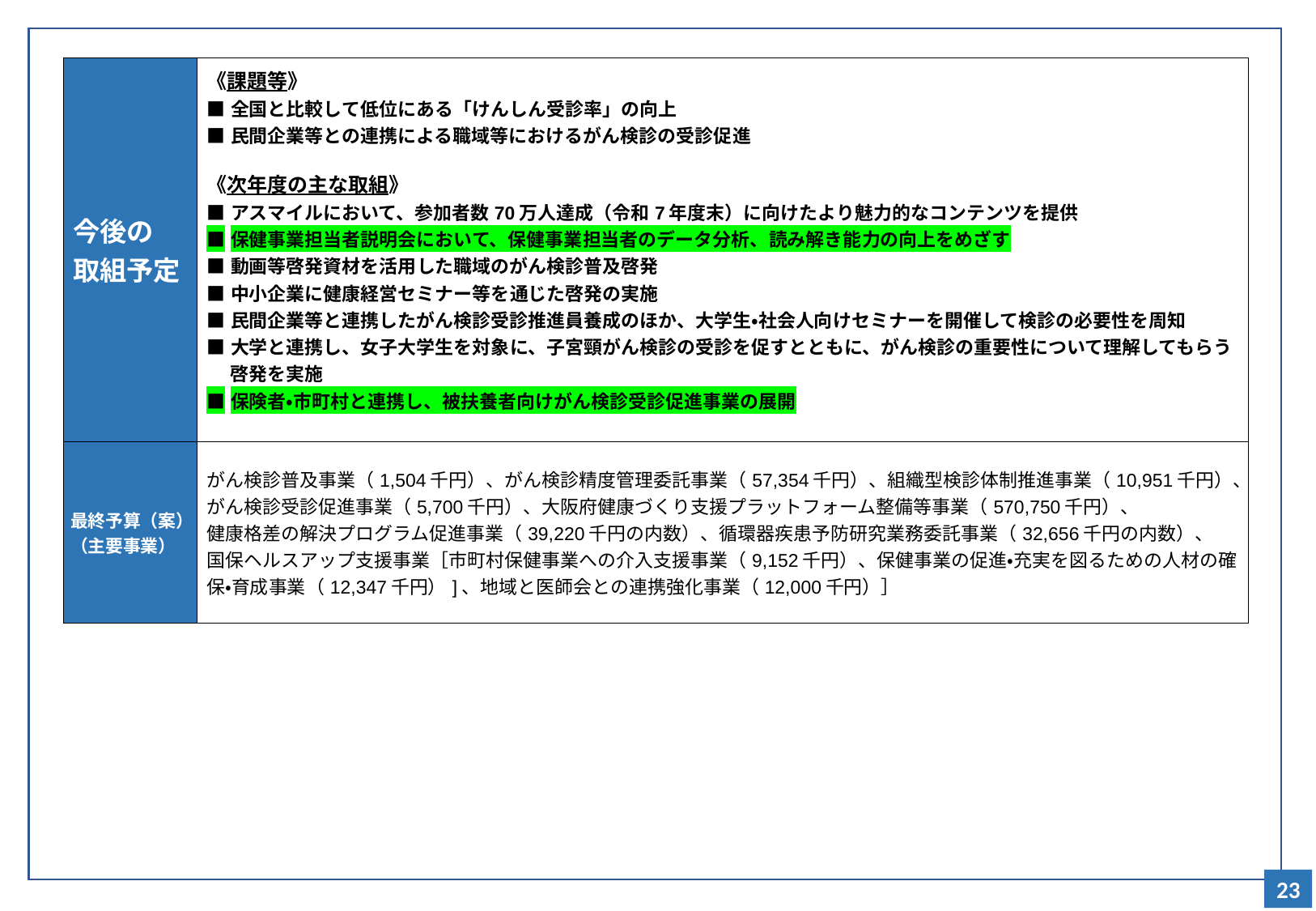

| 今後の 取組予定 | 《課題等》 ■全国と比較して低位にある「けんしん受診率」の向上　 ■民間企業等との連携による職域等におけるがん検診の受診促進 《次年度の主な取組》 ■アスマイルにおいて、参加者数70万人達成（令和7年度末）に向けたより魅力的なコンテンツを提供 ■保健事業担当者説明会において、保健事業担当者のデータ分析、読み解き能力の向上をめざす ■動画等啓発資材を活用した職域のがん検診普及啓発 ■中小企業に健康経営セミナー等を通じた啓発の実施 ■民間企業等と連携したがん検診受診推進員養成のほか、大学生・社会人向けセミナーを開催して検診の必要性を周知 ■大学と連携し、女子大学生を対象に、子宮頸がん検診の受診を促すとともに、がん検診の重要性について理解してもらう啓発を実施 ■保険者・市町村と連携し、被扶養者向けがん検診受診促進事業の展開 |
| --- | --- |
| 最終予算（案） （主要事業） | がん検診普及事業（1,504千円）、がん検診精度管理委託事業（57,354千円）、組織型検診体制推進事業（10,951千円）、 がん検診受診促進事業（5,700千円）、大阪府健康づくり支援プラットフォーム整備等事業（570,750千円）、 健康格差の解決プログラム促進事業（39,220千円の内数）、循環器疾患予防研究業務委託事業（32,656千円の内数）、 国保ヘルスアップ支援事業［市町村保健事業への介入支援事業（9,152千円）、保健事業の促進・充実を図るための人材の確保・育成事業（12,347千円）]、地域と医師会との連携強化事業（12,000千円）］ |
23